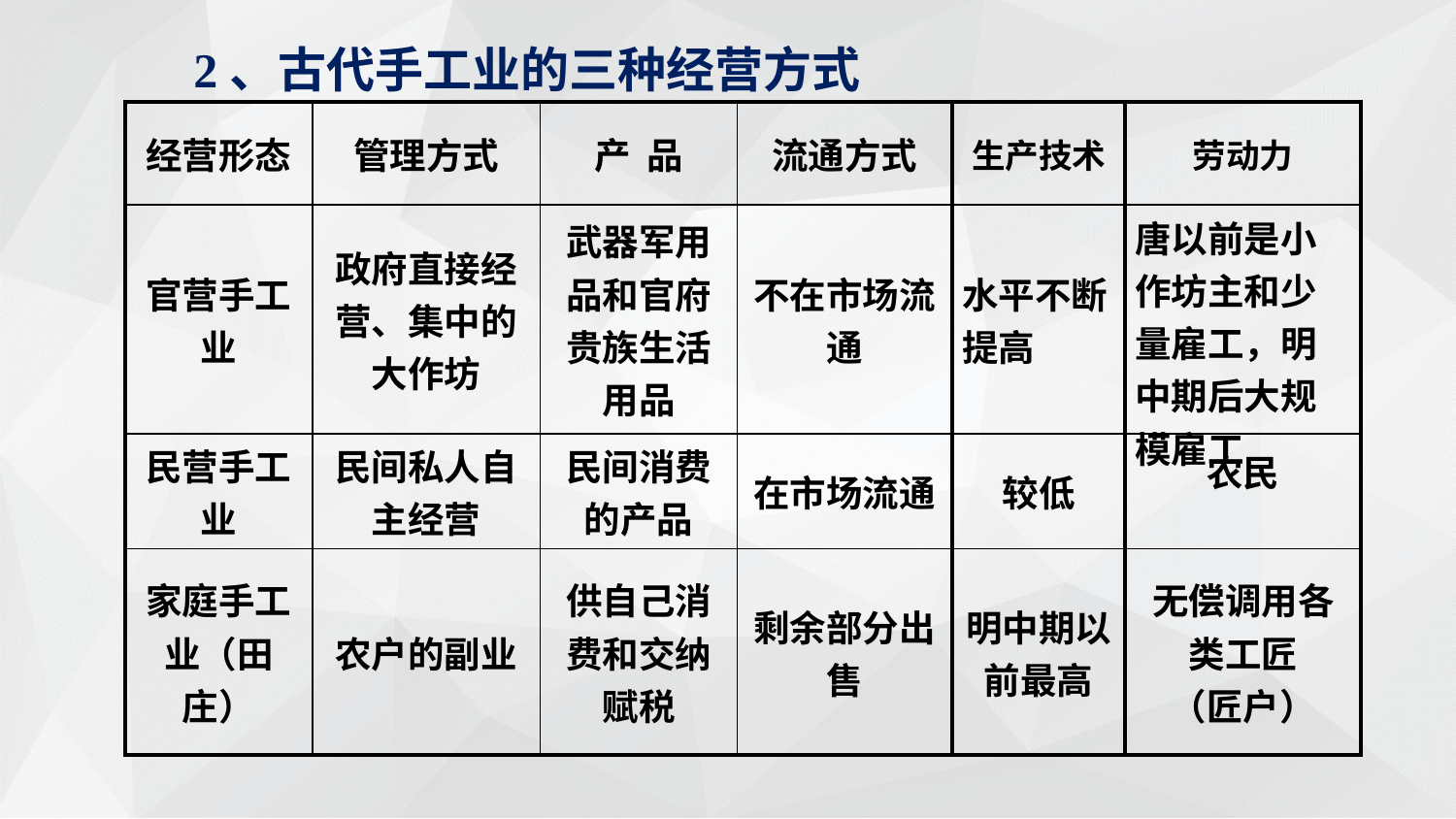

2、古代手工业的三种经营方式
| 经营形态 | 管理方式 | 产 品 | 流通方式 | 生产技术 | 劳动力 |
| --- | --- | --- | --- | --- | --- |
| 官营手工业 | 政府直接经营、集中的大作坊 | 武器军用品和官府贵族生活用品 | 不在市场流通 | 水平不断提高 | 唐以前是小作坊主和少量雇工，明中期后大规模雇工 |
| 民营手工业 | 民间私人自主经营 | 民间消费的产品 | 在市场流通 | 较低 | 农民 |
| 家庭手工业（田庄） | 农户的副业 | 供自己消费和交纳赋税 | 剩余部分出售 | 明中期以前最高 | 无偿调用各类工匠 （匠户） |